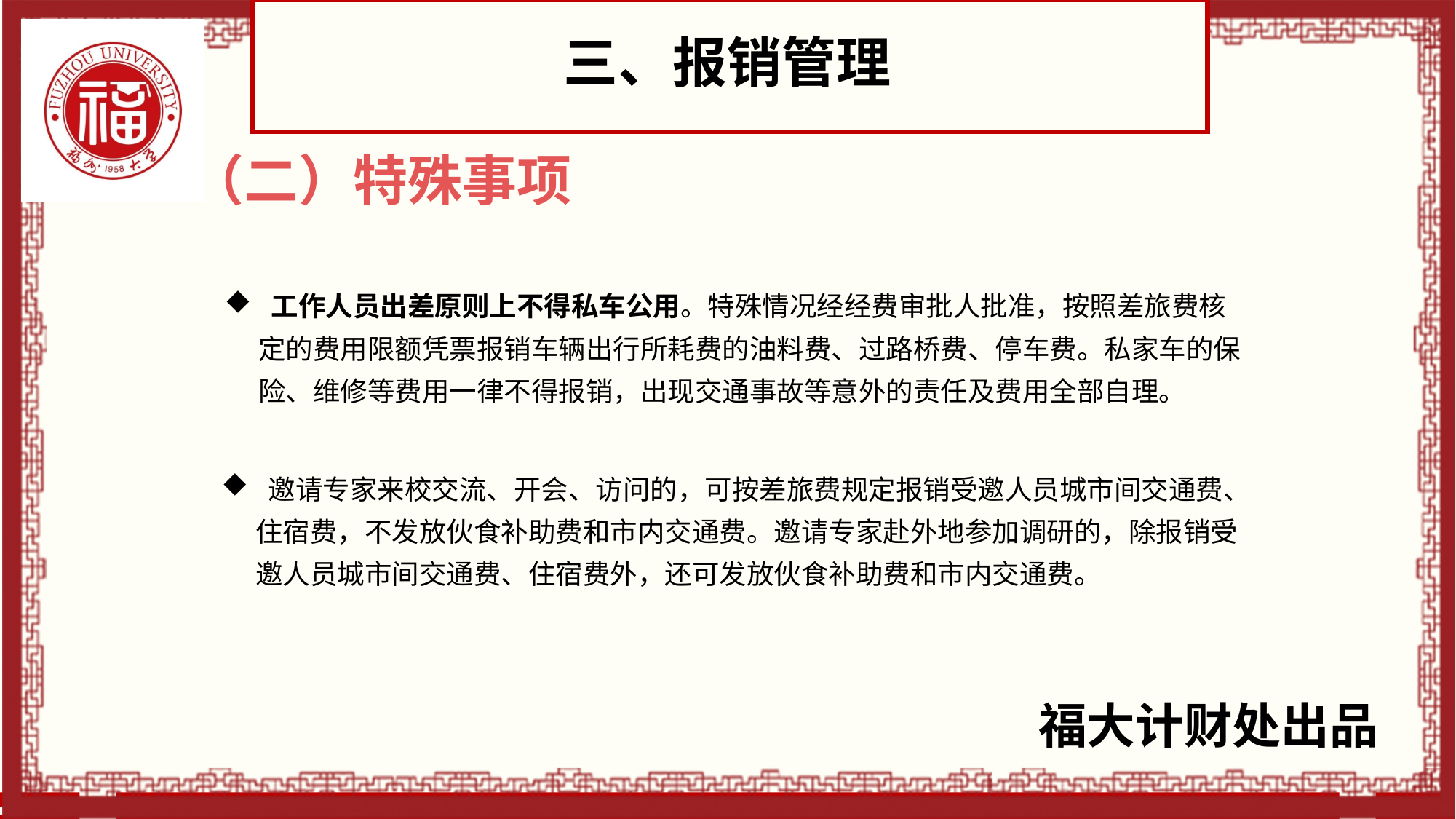

三、报销管理
（二）特殊事项
 工作人员出差原则上不得私车公用。特殊情况经经费审批人批准，按照差旅费核定的费用限额凭票报销车辆出行所耗费的油料费、过路桥费、停车费。私家车的保险、维修等费用一律不得报销，出现交通事故等意外的责任及费用全部自理。

 邀请专家来校交流、开会、访问的，可按差旅费规定报销受邀人员城市间交通费、住宿费，不发放伙食补助费和市内交通费。邀请专家赴外地参加调研的，除报销受邀人员城市间交通费、住宿费外，还可发放伙食补助费和市内交通费。

13